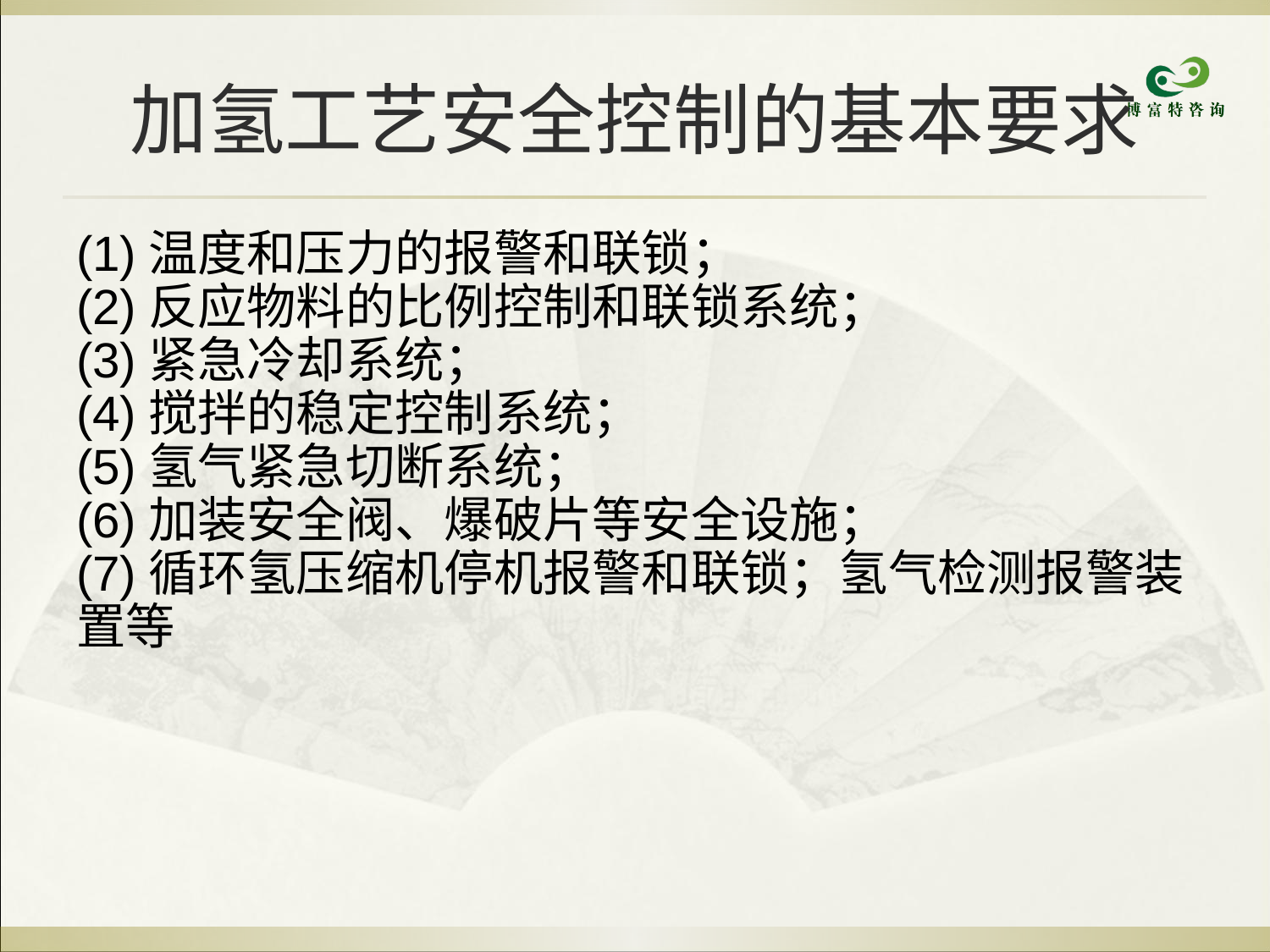

加氢工艺安全控制的基本要求
(1)温度和压力的报警和联锁；
(2)反应物料的比例控制和联锁系统；
(3)紧急冷却系统；
(4)搅拌的稳定控制系统；
(5)氢气紧急切断系统；
(6)加装安全阀、爆破片等安全设施；
(7)循环氢压缩机停机报警和联锁；氢气检测报警装置等